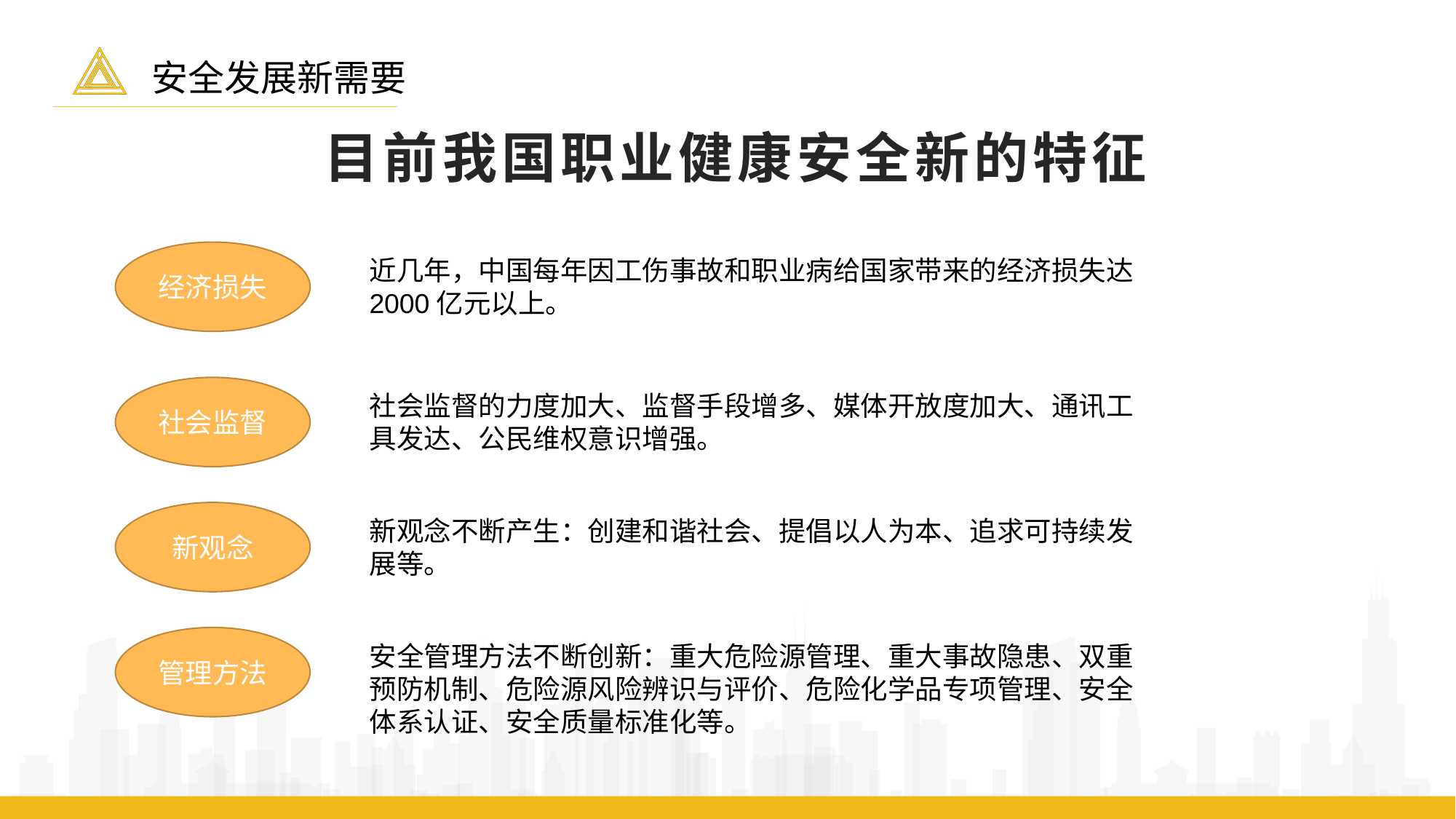

安全发展新需要
 目前我国职业健康安全新的特征
经济损失
近几年，中国每年因工伤事故和职业病给国家带来的经济损失达2000亿元以上。
社会监督
社会监督的力度加大、监督手段增多、媒体开放度加大、通讯工具发达、公民维权意识增强。
新观念
新观念不断产生：创建和谐社会、提倡以人为本、追求可持续发展等。
管理方法
安全管理方法不断创新：重大危险源管理、重大事故隐患、双重预防机制、危险源风险辨识与评价、危险化学品专项管理、安全体系认证、安全质量标准化等。